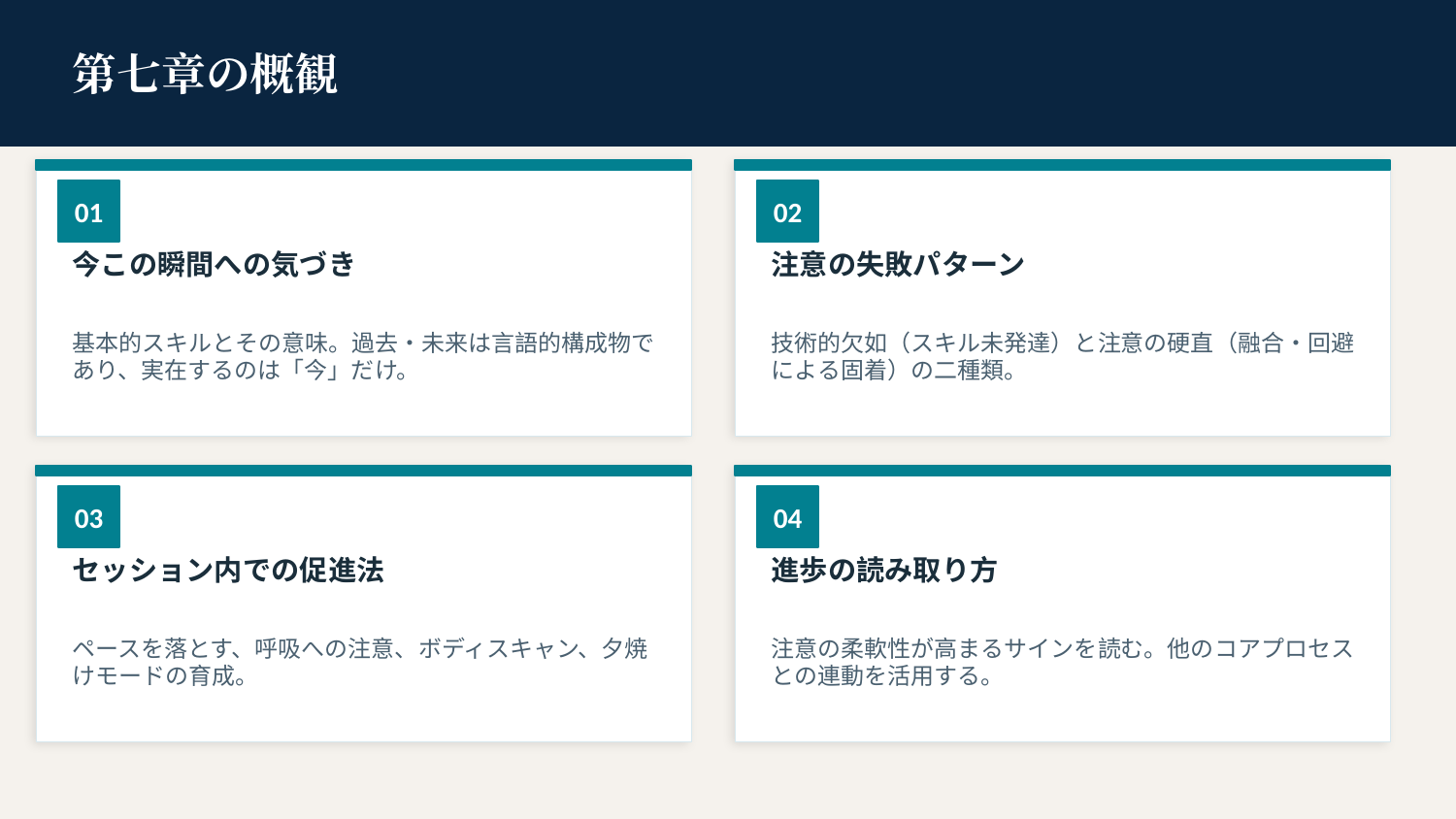

第七章の概観

01

02
今この瞬間への気づき
注意の失敗パターン
基本的スキルとその意味。過去・未来は言語的構成物であり、実在するのは「今」だけ。
技術的欠如（スキル未発達）と注意の硬直（融合・回避による固着）の二種類。

03

04
セッション内での促進法
進歩の読み取り方
ペースを落とす、呼吸への注意、ボディスキャン、夕焼けモードの育成。
注意の柔軟性が高まるサインを読む。他のコアプロセスとの連動を活用する。